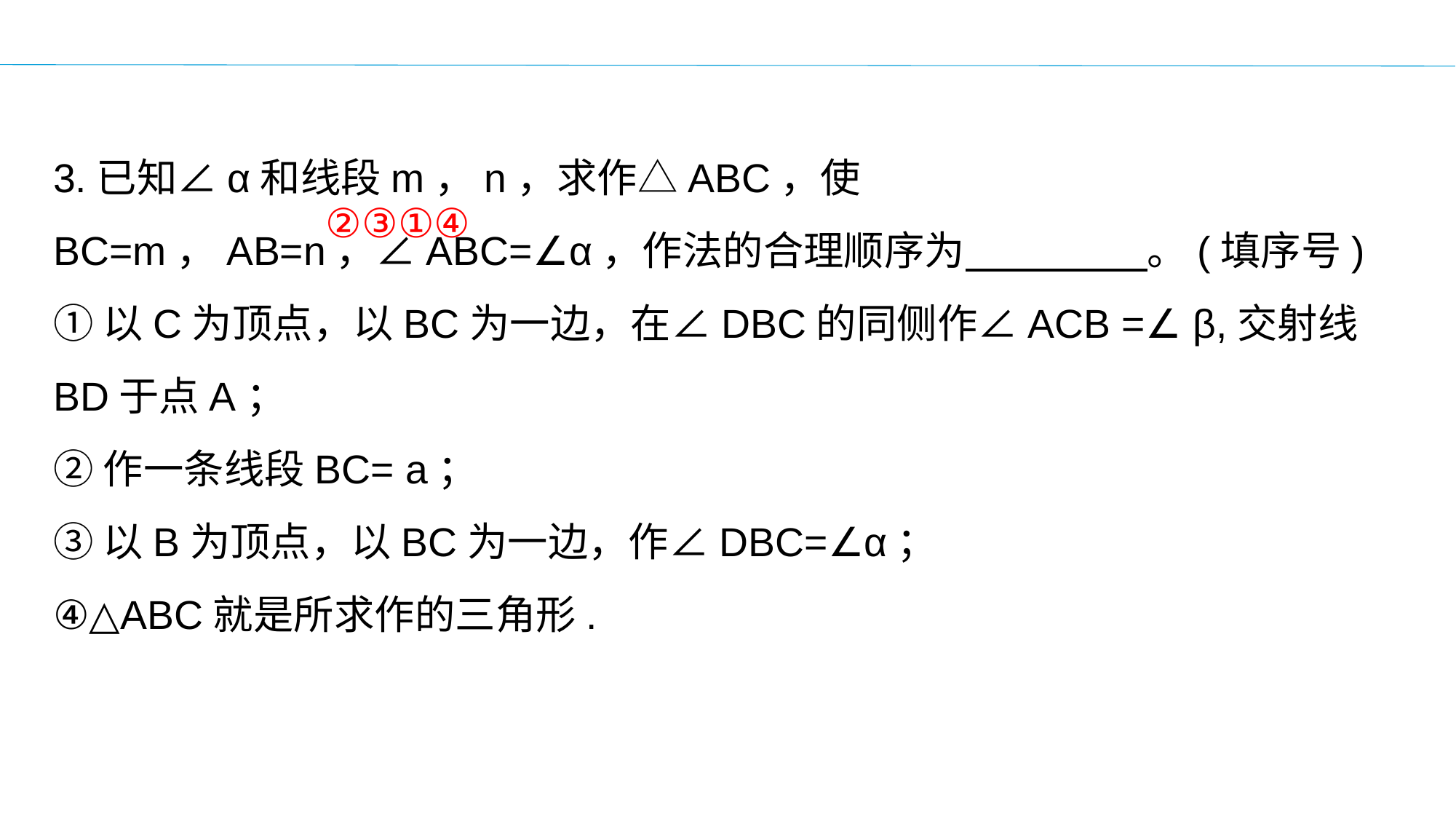

3.已知∠α和线段m，n，求作△ABC，使BC=m，AB=n，∠ABC=∠α，作法的合理顺序为                    。(填序号)
①以C为顶点，以BC为一边，在∠DBC的同侧作∠ACB =∠ β,交射线BD于点A；
②作一条线段BC= a；
③以B为顶点，以BC为一边，作∠DBC=∠α；
④△ABC就是所求作的三角形.
②③①④